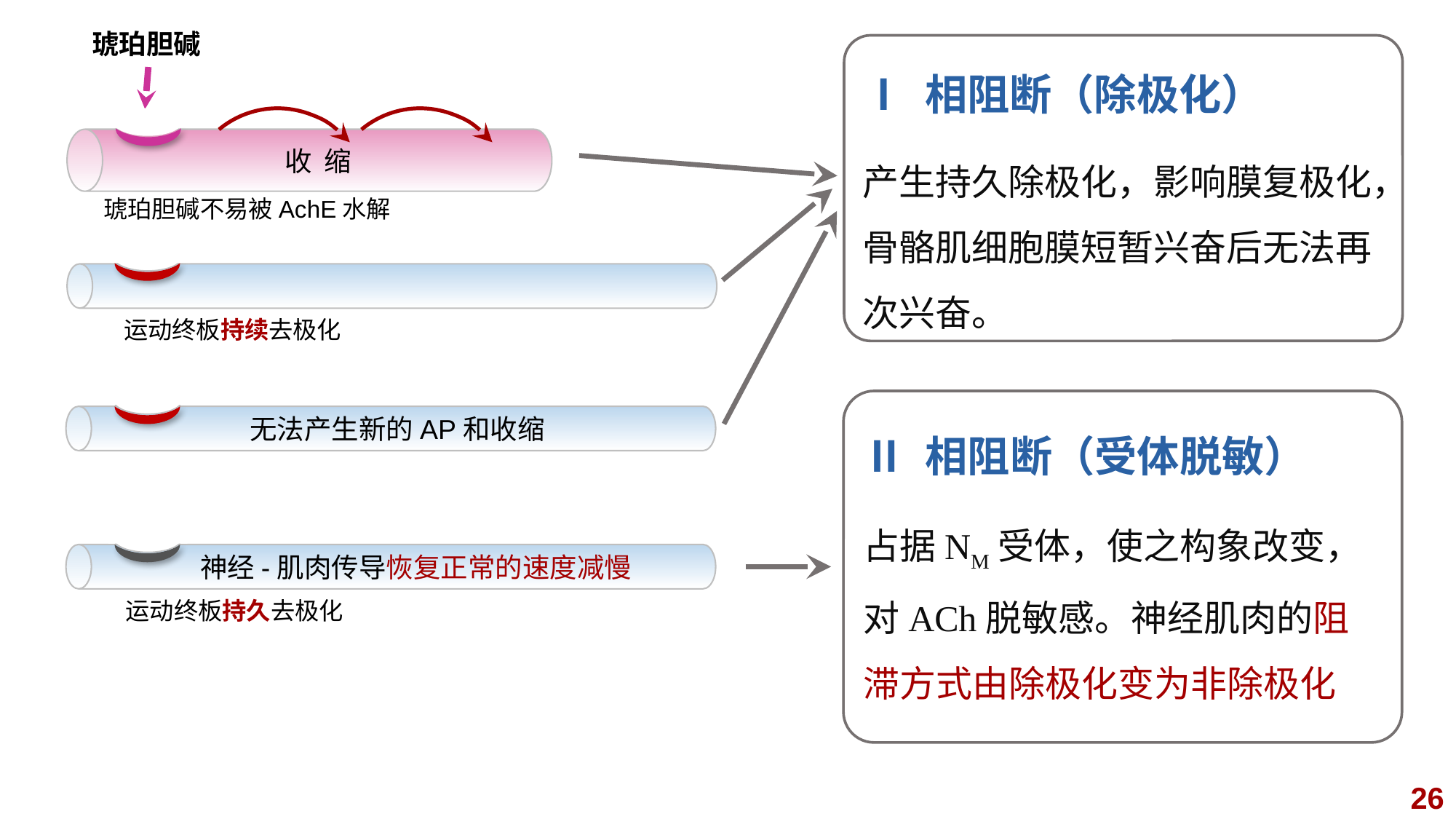

收  缩

琥珀胆碱
Ⅰ 相阻断（除极化）
产生持久除极化，影响膜复极化，骨骼肌细胞膜短暂兴奋后无法再次兴奋。
无法产生新的AP和收缩

琥珀胆碱不易被AchE水解

     神经-肌肉传导恢复正常的速度减慢

运动终板持续去极化

Ⅱ 相阻断（受体脱敏）
占据NM受体，使之构象改变，对ACh脱敏感。神经肌肉的阻滞方式由除极化变为非除极化

运动终板持久去极化
26